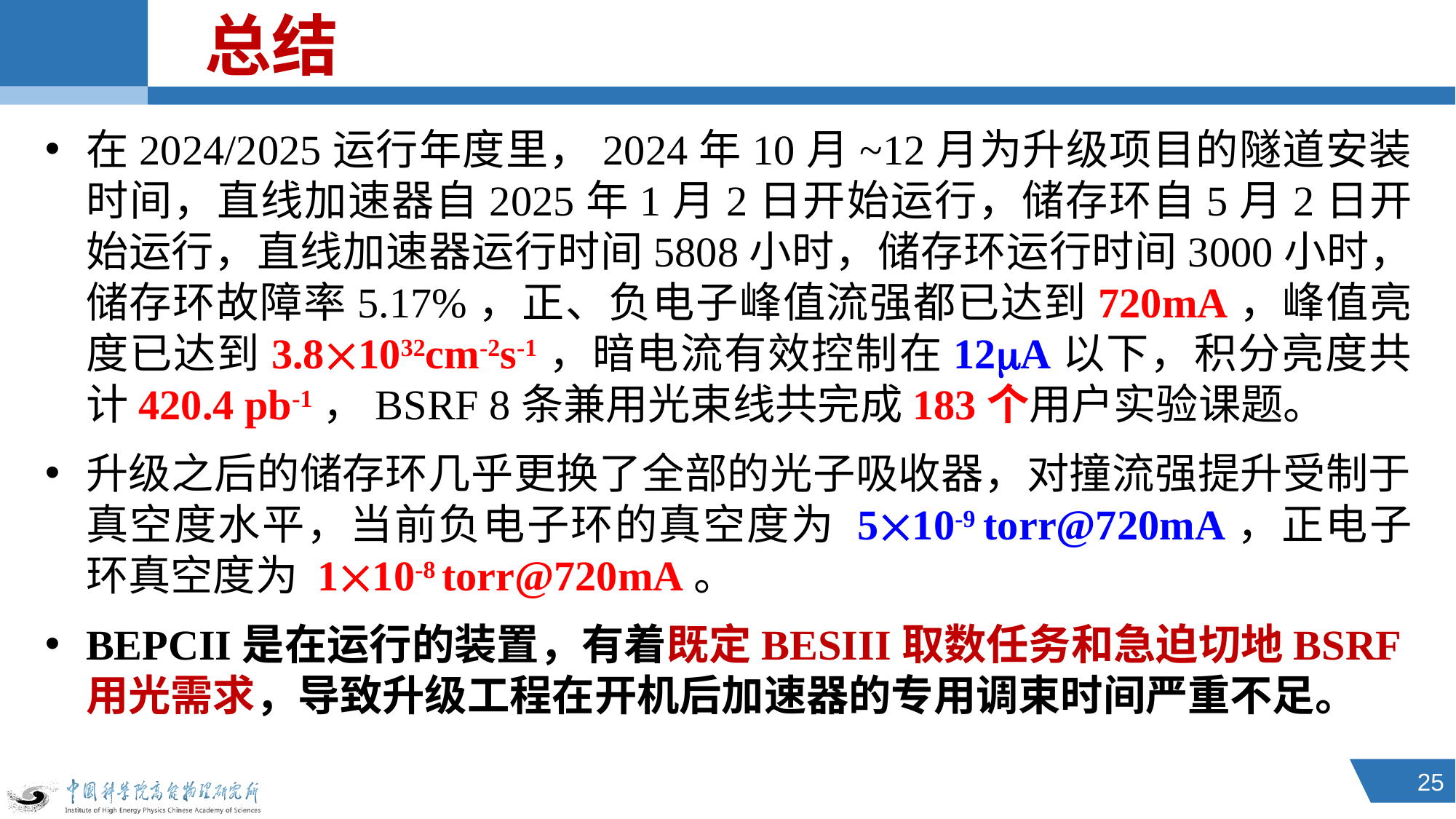

总结
在2024/2025运行年度里，2024年10月~12月为升级项目的隧道安装时间，直线加速器自2025年1月2日开始运行，储存环自5月2日开始运行，直线加速器运行时间5808小时，储存环运行时间3000小时，储存环故障率5.17%，正、负电子峰值流强都已达到720mA，峰值亮度已达到3.8×1032cm-2s-1，暗电流有效控制在12μA以下，积分亮度共计420.4 pb-1，BSRF 8条兼用光束线共完成183个用户实验课题。
升级之后的储存环几乎更换了全部的光子吸收器，对撞流强提升受制于真空度水平，当前负电子环的真空度为 5×10-9 torr@720mA，正电子环真空度为 1×10-8 torr@720mA。
BEPCII是在运行的装置，有着既定BESIII取数任务和急迫切地BSRF用光需求，导致升级工程在开机后加速器的专用调束时间严重不足。
25